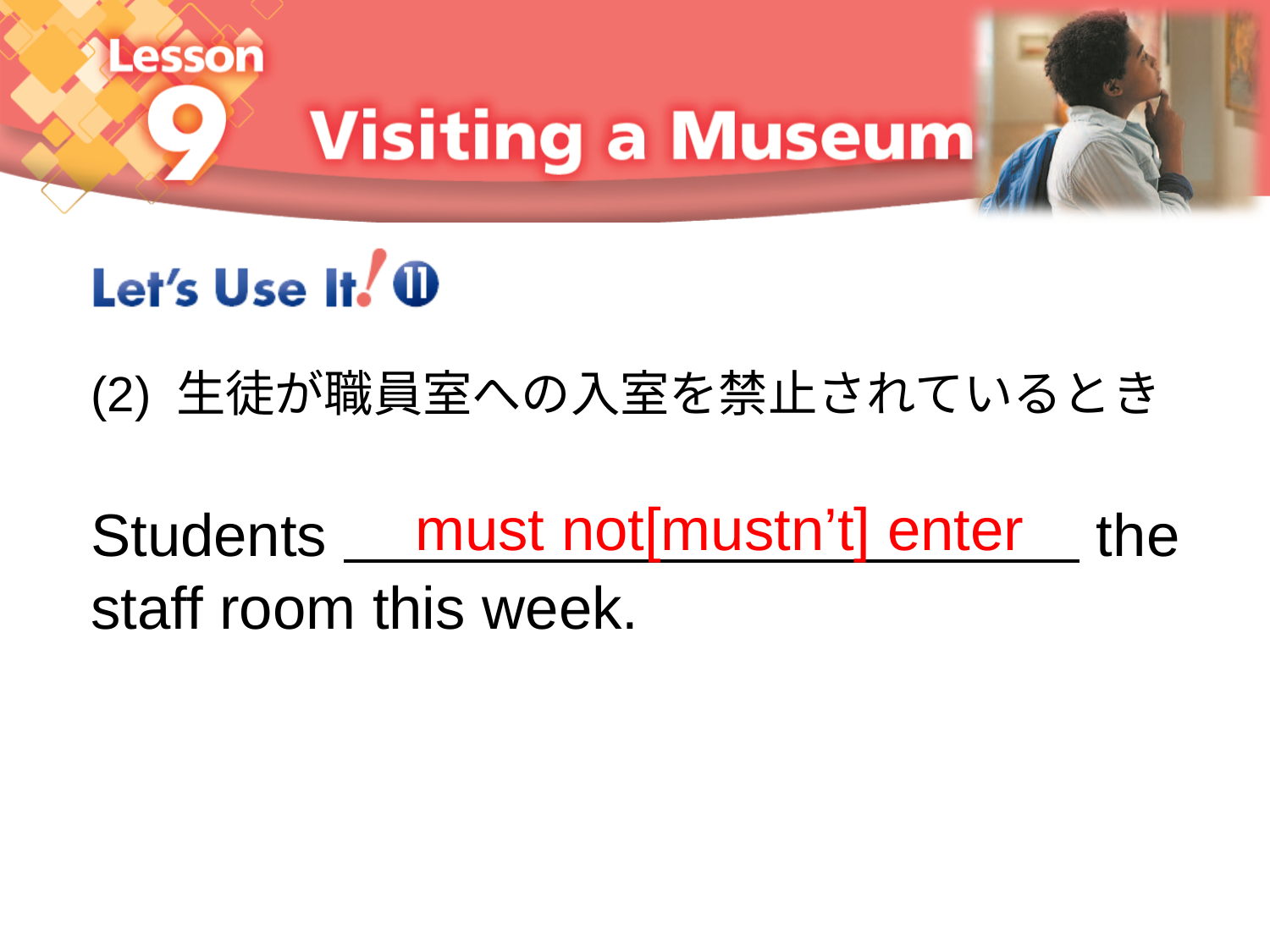

(2) 生徒が職員室への入室を禁止されているとき

Students                                              the
staff room this week.

must not[mustn’t] enter